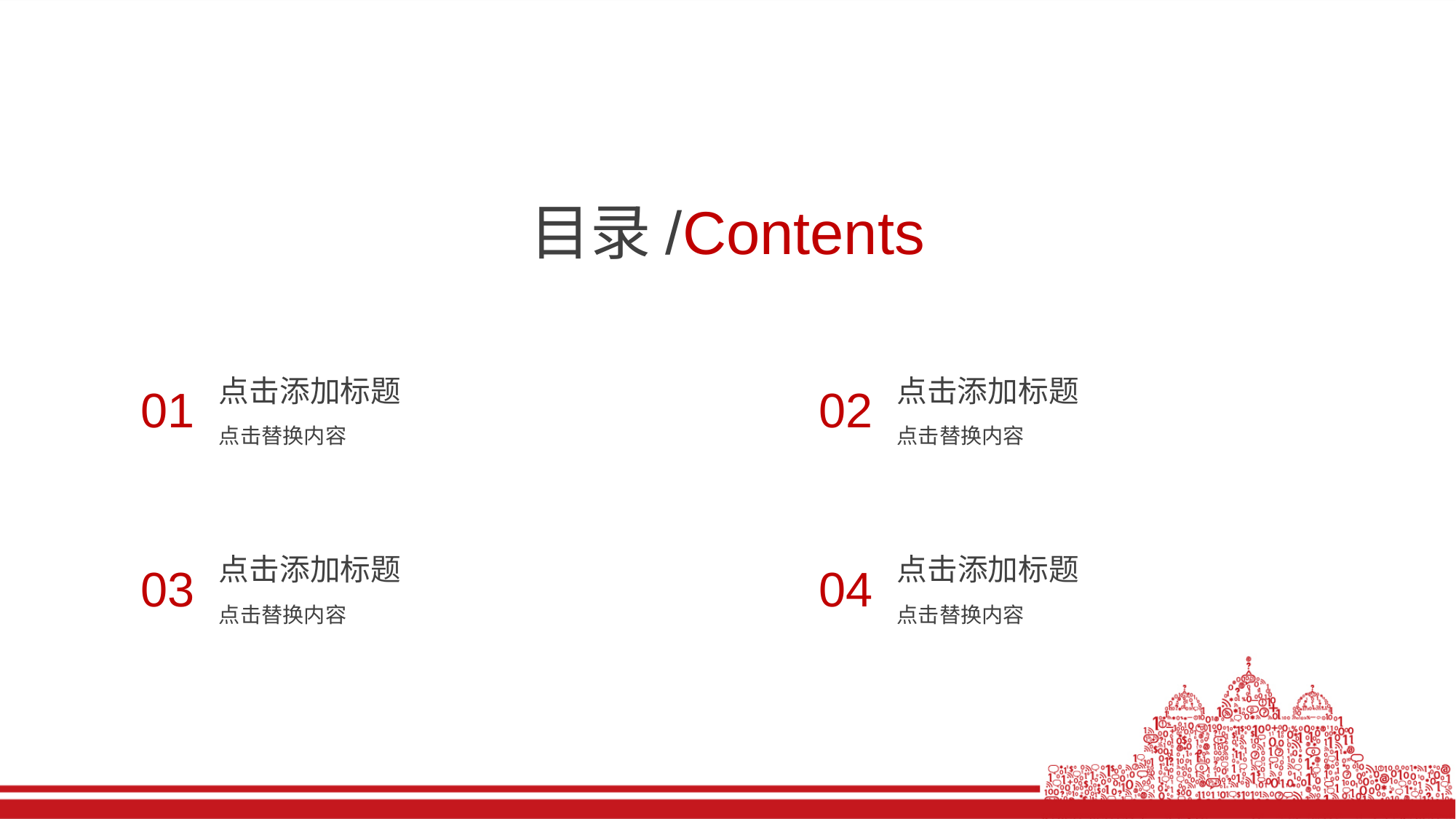

目录/Contents
点击添加标题
点击替换内容
01
点击添加标题
点击替换内容
02
点击添加标题
点击替换内容
03
点击添加标题
点击替换内容
04